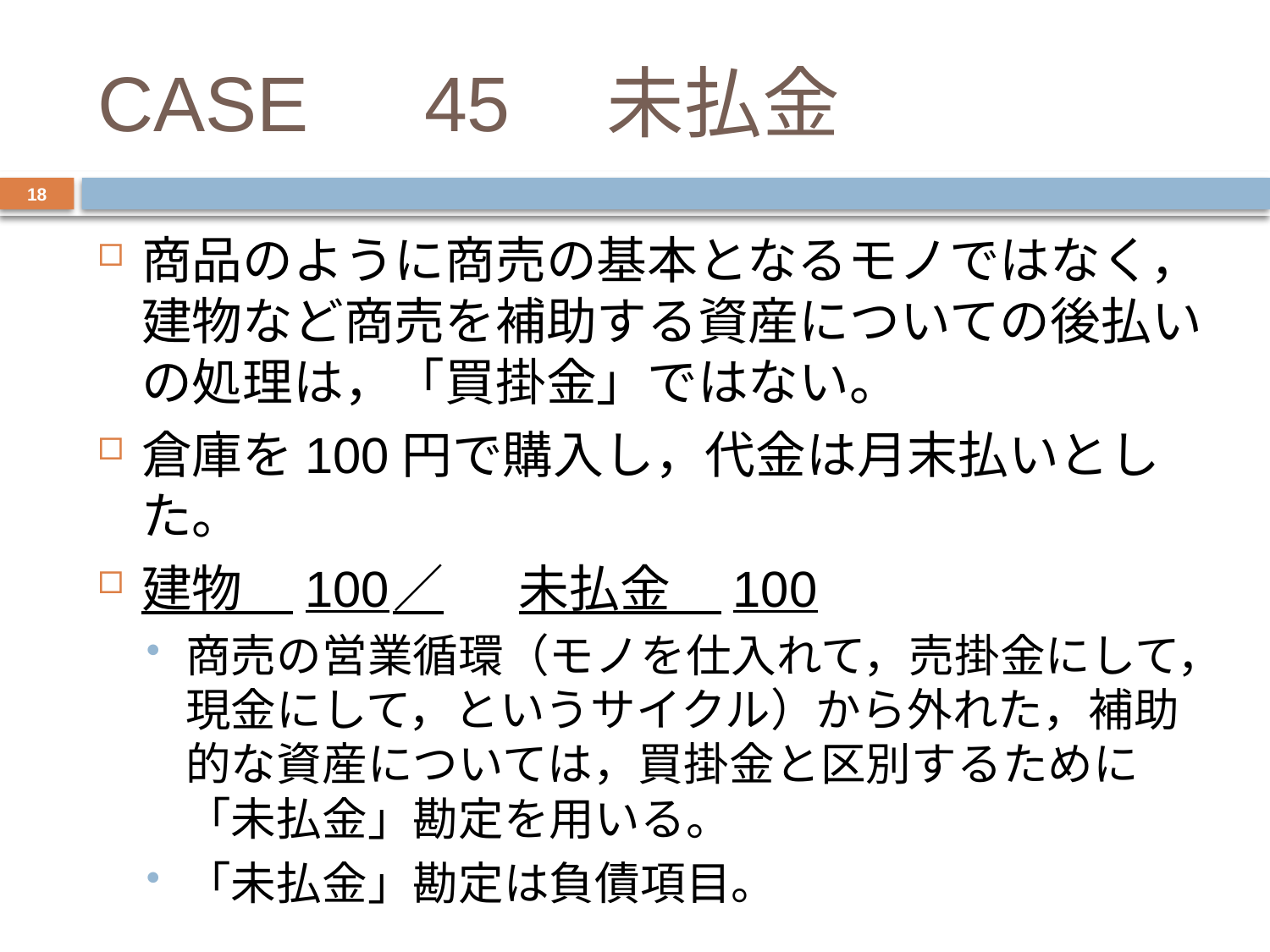

# CASE　45　未払金
18
商品のように商売の基本となるモノではなく，建物など商売を補助する資産についての後払いの処理は，「買掛金」ではない。
倉庫を100円で購入し，代金は月末払いとした。
建物　100	／	未払金　100
商売の営業循環（モノを仕入れて，売掛金にして，現金にして，というサイクル）から外れた，補助的な資産については，買掛金と区別するために「未払金」勘定を用いる。
「未払金」勘定は負債項目。